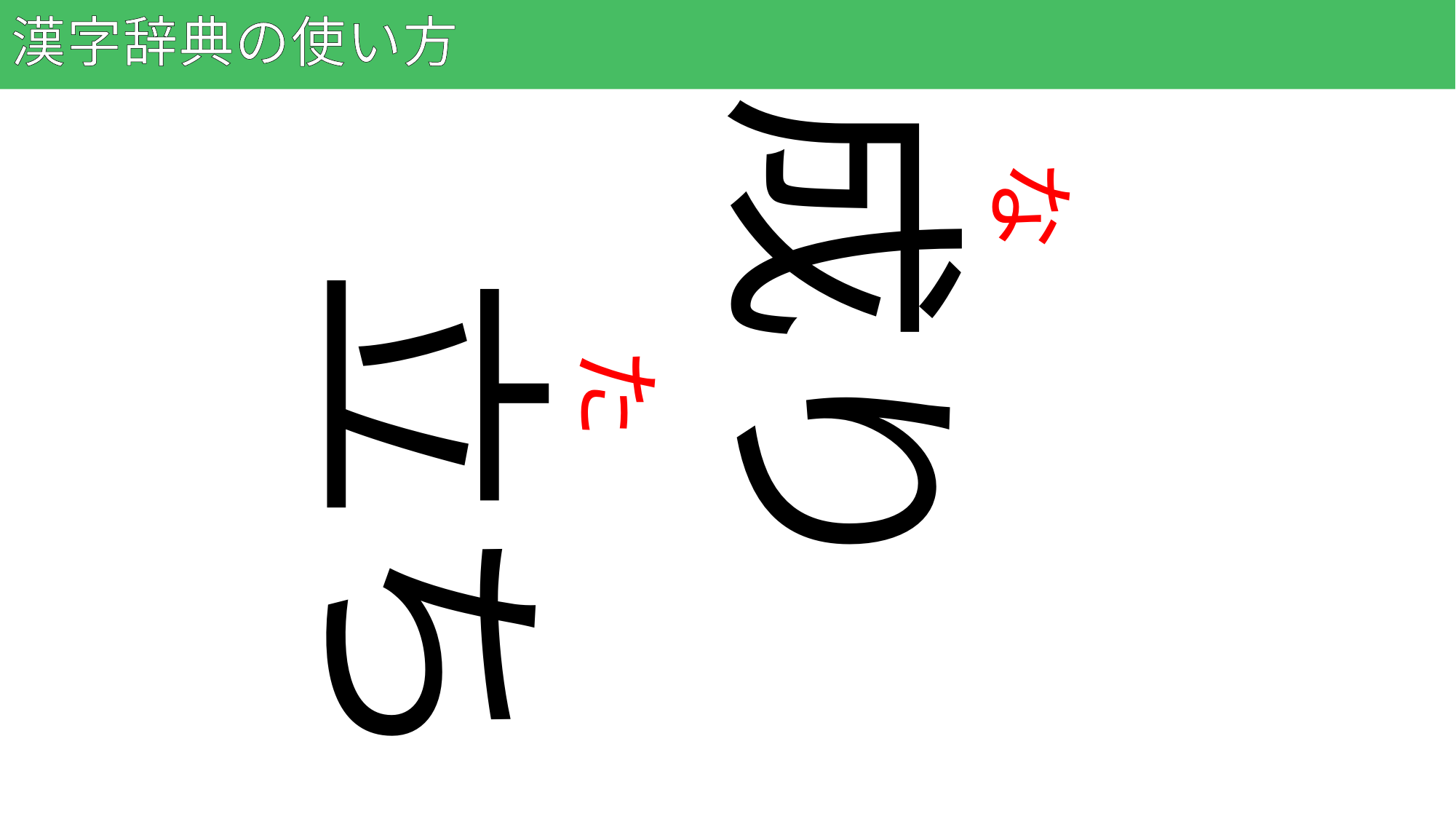

# 漢字辞典の使い方
27
成り
な
立ち
た